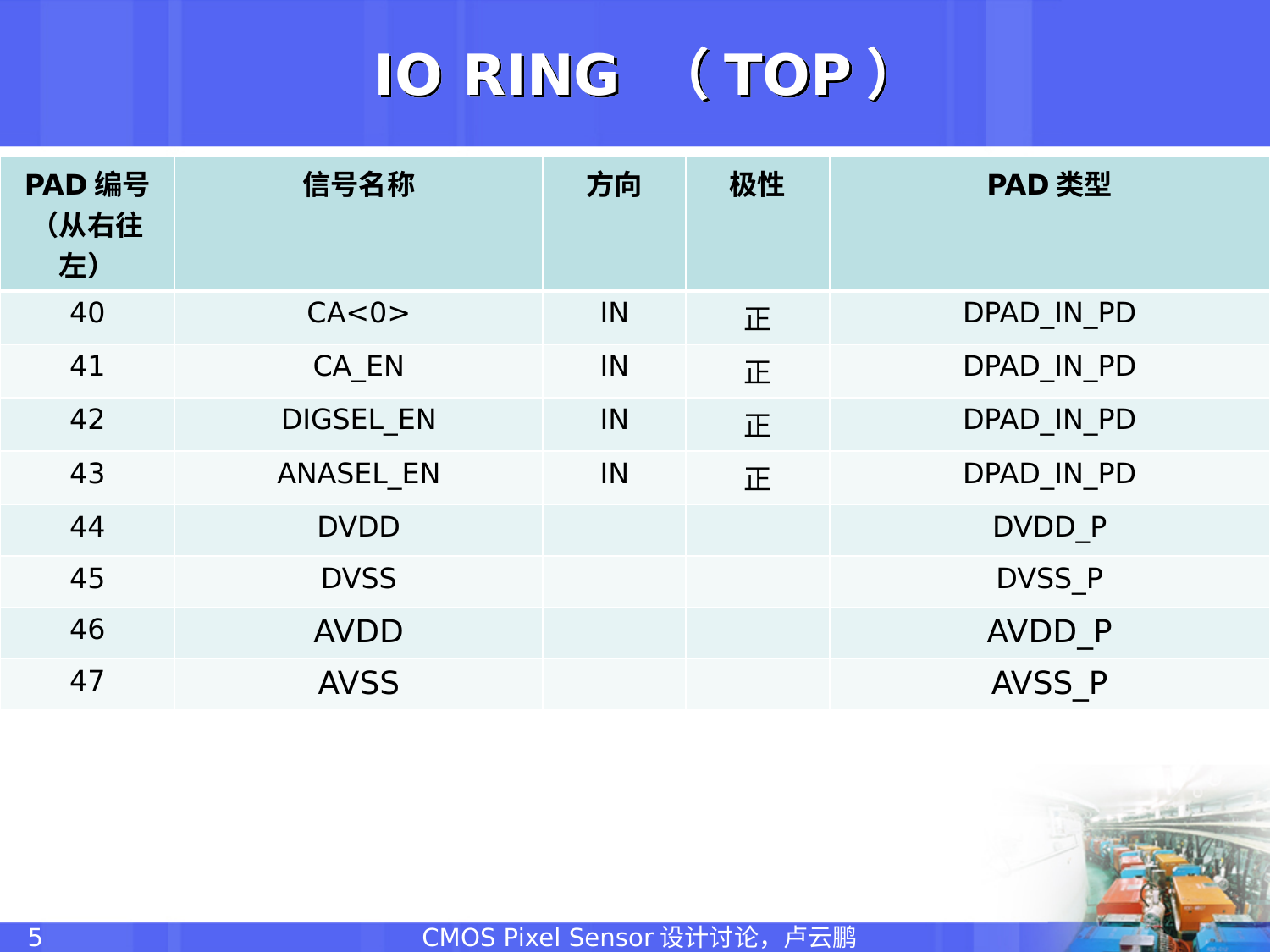

# IO RING （TOP）
| PAD编号（从右往左） | 信号名称 | 方向 | 极性 | PAD类型 |
| --- | --- | --- | --- | --- |
| 40 | CA<0> | IN | 正 | DPAD\_IN\_PD |
| 41 | CA\_EN | IN | 正 | DPAD\_IN\_PD |
| 42 | DIGSEL\_EN | IN | 正 | DPAD\_IN\_PD |
| 43 | ANASEL\_EN | IN | 正 | DPAD\_IN\_PD |
| 44 | DVDD |  |  | DVDD\_P |
| 45 | DVSS |  |  | DVSS\_P |
| 46 | AVDD |  |  | AVDD\_P |
| 47 | AVSS |  |  | AVSS\_P |
CMOS Pixel Sensor设计讨论，卢云鹏
5